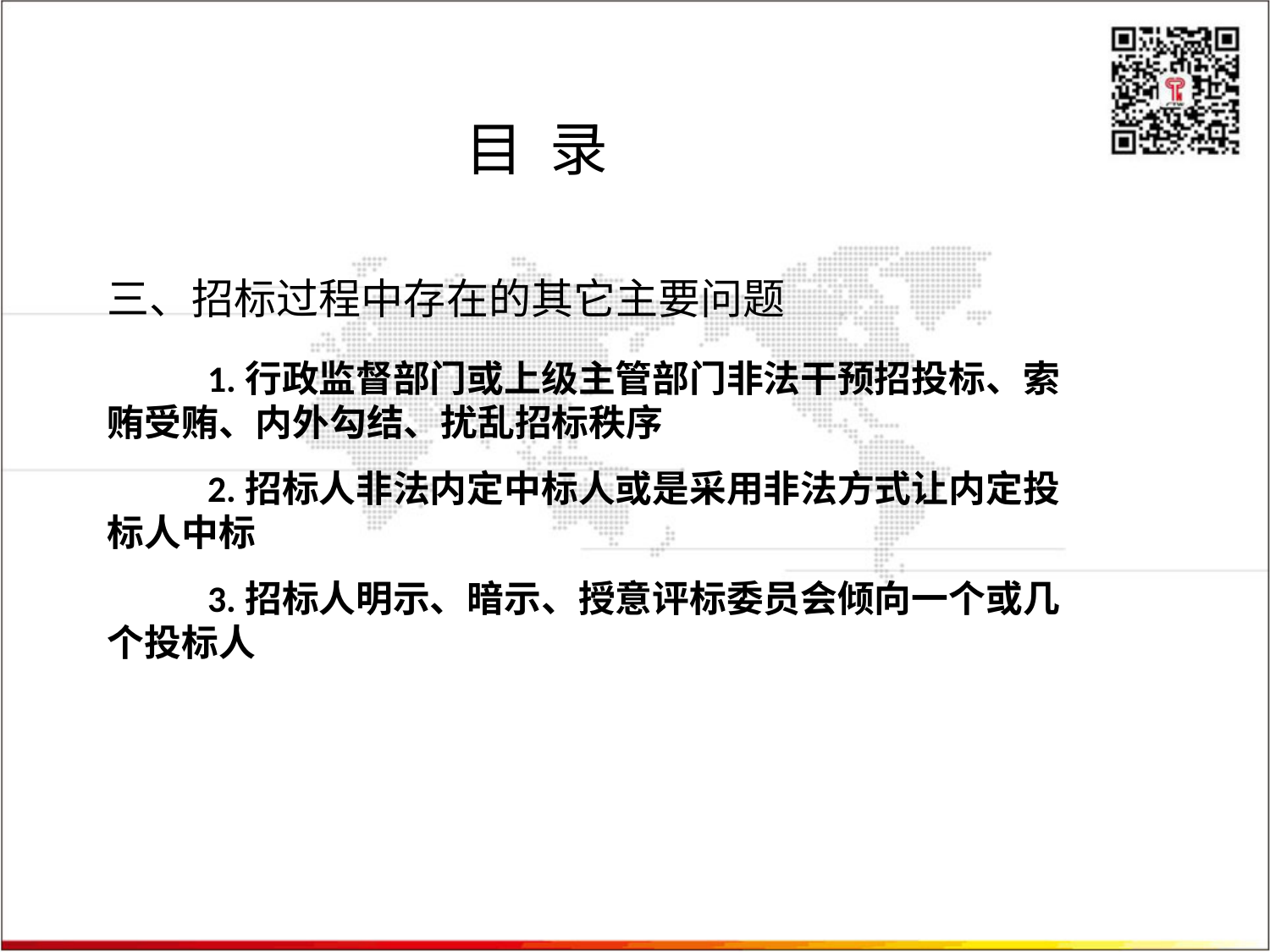

目  录
三、招标过程中存在的其它主要问题
1.行政监督部门或上级主管部门非法干预招投标、索贿受贿、内外勾结、扰乱招标秩序
2.招标人非法内定中标人或是采用非法方式让内定投标人中标
3.招标人明示、暗示、授意评标委员会倾向一个或几个投标人